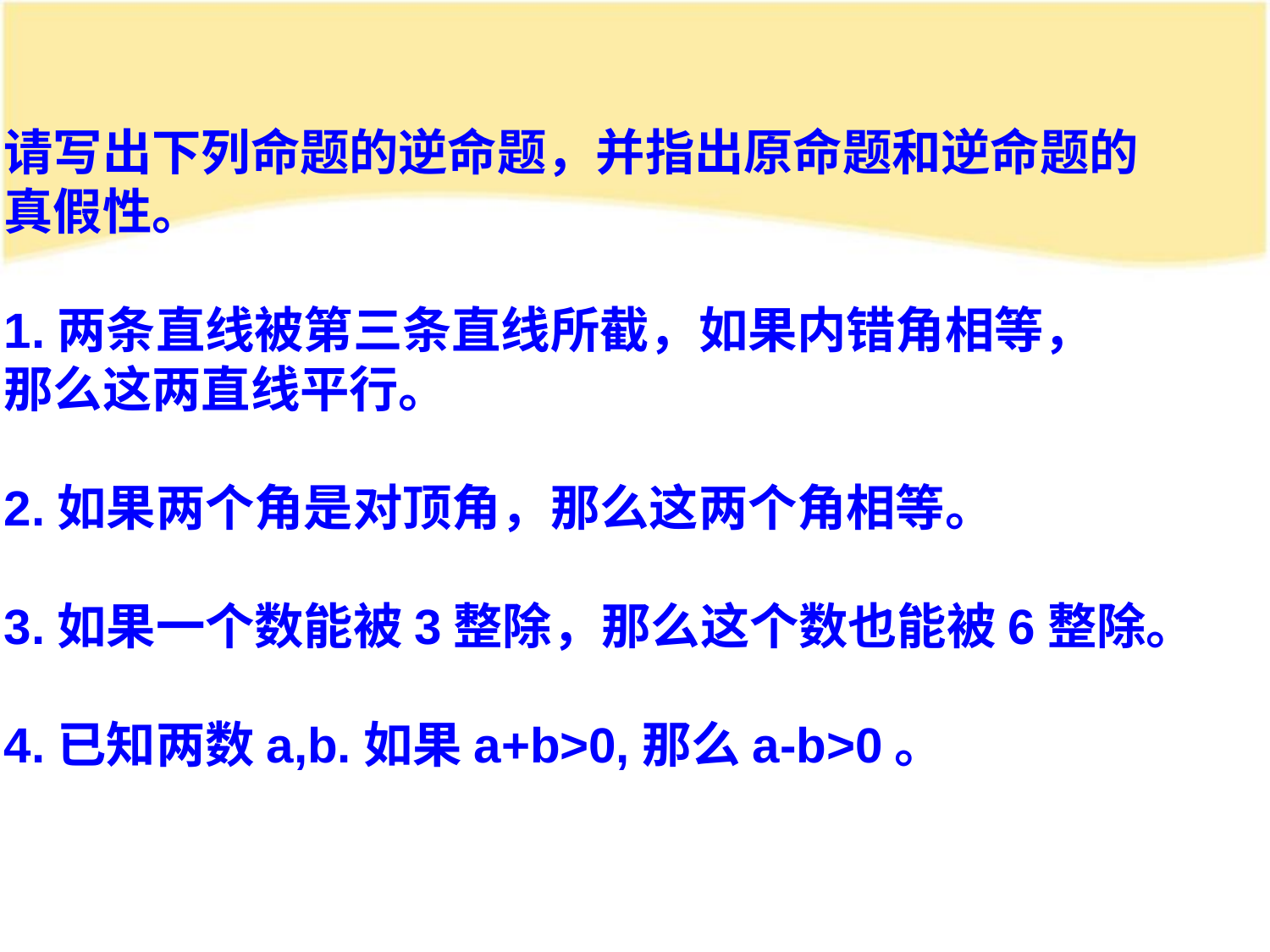

请写出下列命题的逆命题，并指出原命题和逆命题的
真假性。

1.两条直线被第三条直线所截，如果内错角相等，
那么这两直线平行。

2.如果两个角是对顶角，那么这两个角相等。

3.如果一个数能被3整除，那么这个数也能被6整除。

4.已知两数a,b.如果a+b>0,那么a-b>0。